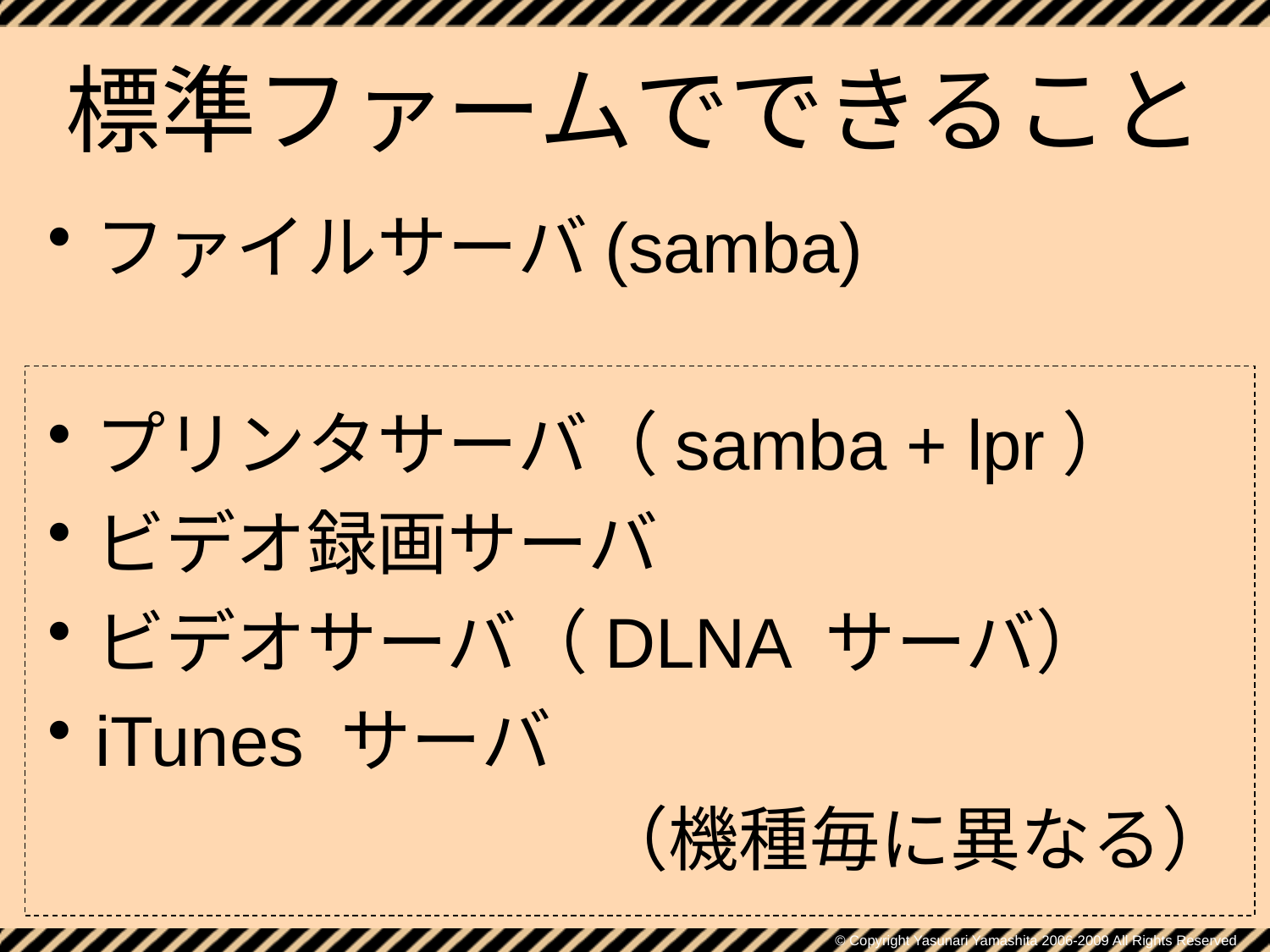

# 標準ファームでできること
ファイルサーバ(samba)

プリンタサーバ（samba + lpr）
ビデオ録画サーバ
ビデオサーバ（DLNA サーバ）
iTunes サーバ
（機種毎に異なる）